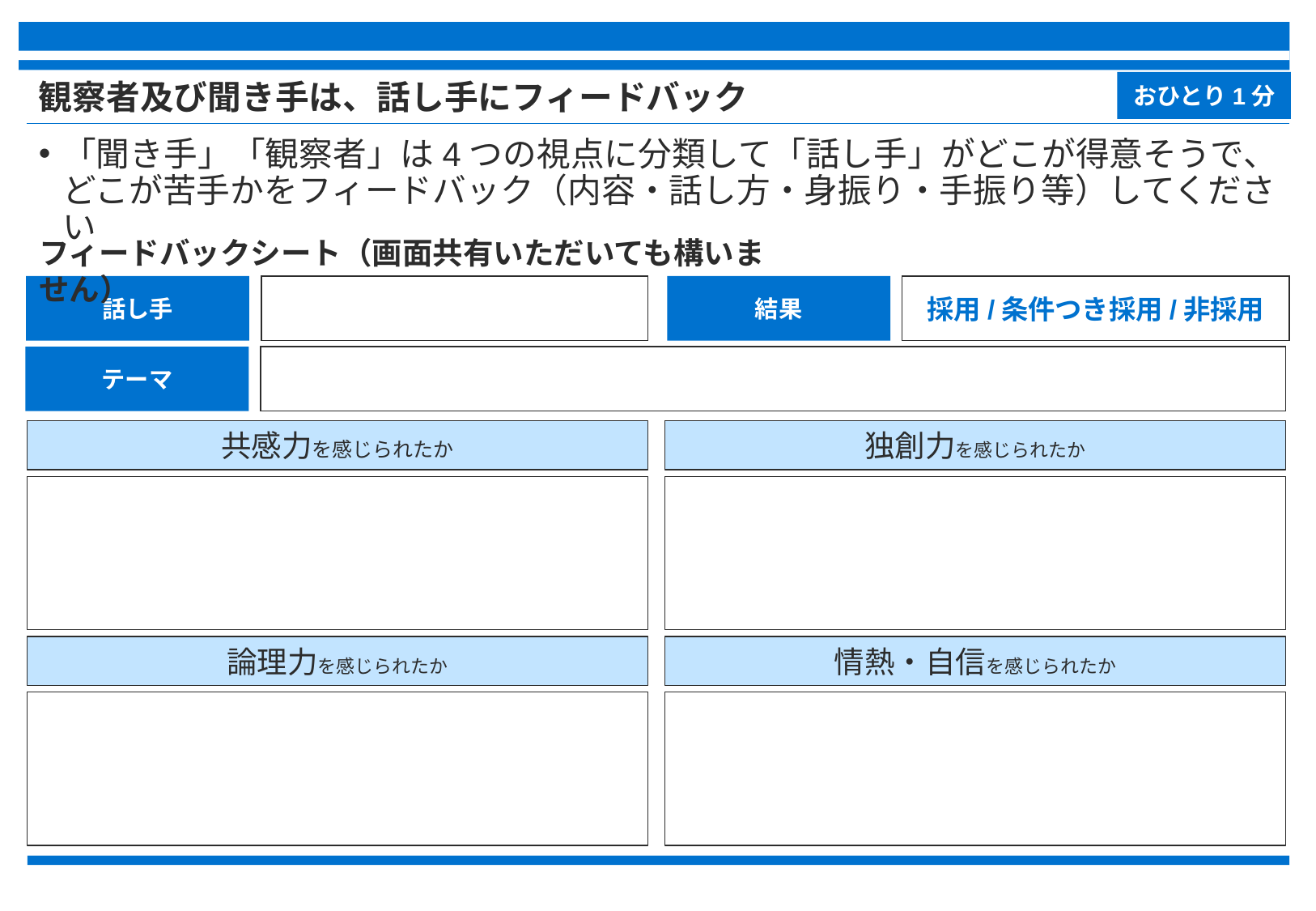

おひとり1分
# 観察者及び聞き手は、話し手にフィードバック
「聞き手」「観察者」は4つの視点に分類して「話し手」がどこが得意そうで、どこが苦手かをフィードバック（内容・話し方・身振り・手振り等）してください
フィードバックシート（画面共有いただいても構いません）
話し手

結果
採用/条件つき採用/非採用
テーマ

共感力を感じられたか
独創力を感じられたか

論理力を感じられたか
情熱・自信を感じられたか